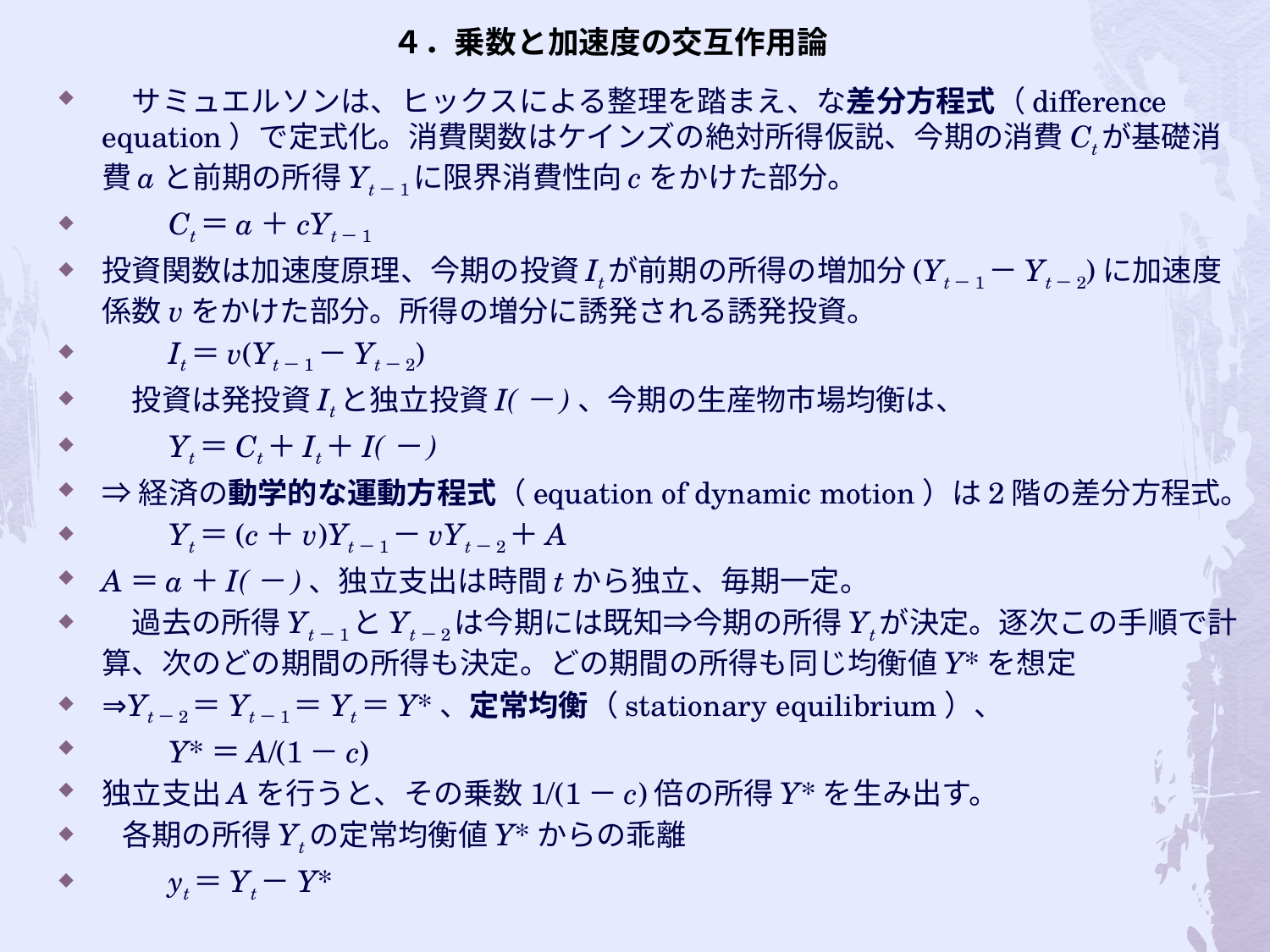

# ４．乗数と加速度の交互作用論
　サミュエルソンは、ヒックスによる整理を踏まえ、な差分方程式（difference equation）で定式化。消費関数はケインズの絶対所得仮説、今期の消費Ctが基礎消費aと前期の所得Yt－1に限界消費性向cをかけた部分。
　　Ct＝a＋cYt－1
投資関数は加速度原理、今期の投資Itが前期の所得の増加分(Yt－1－Yt－2)に加速度係数vをかけた部分。所得の増分に誘発される誘発投資。
　　It＝v(Yt－1－Yt－2)
　投資は発投資Itと独立投資I(－)、今期の生産物市場均衡は、
　　Yt＝Ct＋It＋I(－)
⇒経済の動学的な運動方程式（equation of dynamic motion）は2階の差分方程式。
　　Yt＝(c＋v)Yt－1－vYt－2＋A
A＝a＋I(－)、独立支出は時間tから独立、毎期一定。
　過去の所得Yt－1とYt－2は今期には既知⇒今期の所得Ytが決定。逐次この手順で計算、次のどの期間の所得も決定。どの期間の所得も同じ均衡値Y*を想定
⇒Yt－2＝Yt－1＝Yt＝Y*、定常均衡（stationary equilibrium）、
　　Y*＝A/(1－c)
独立支出Aを行うと、その乗数1/(1－c)倍の所得Y*を生み出す。
  各期の所得Ytの定常均衡値Y*からの乖離
　　yt＝Yt－Y*